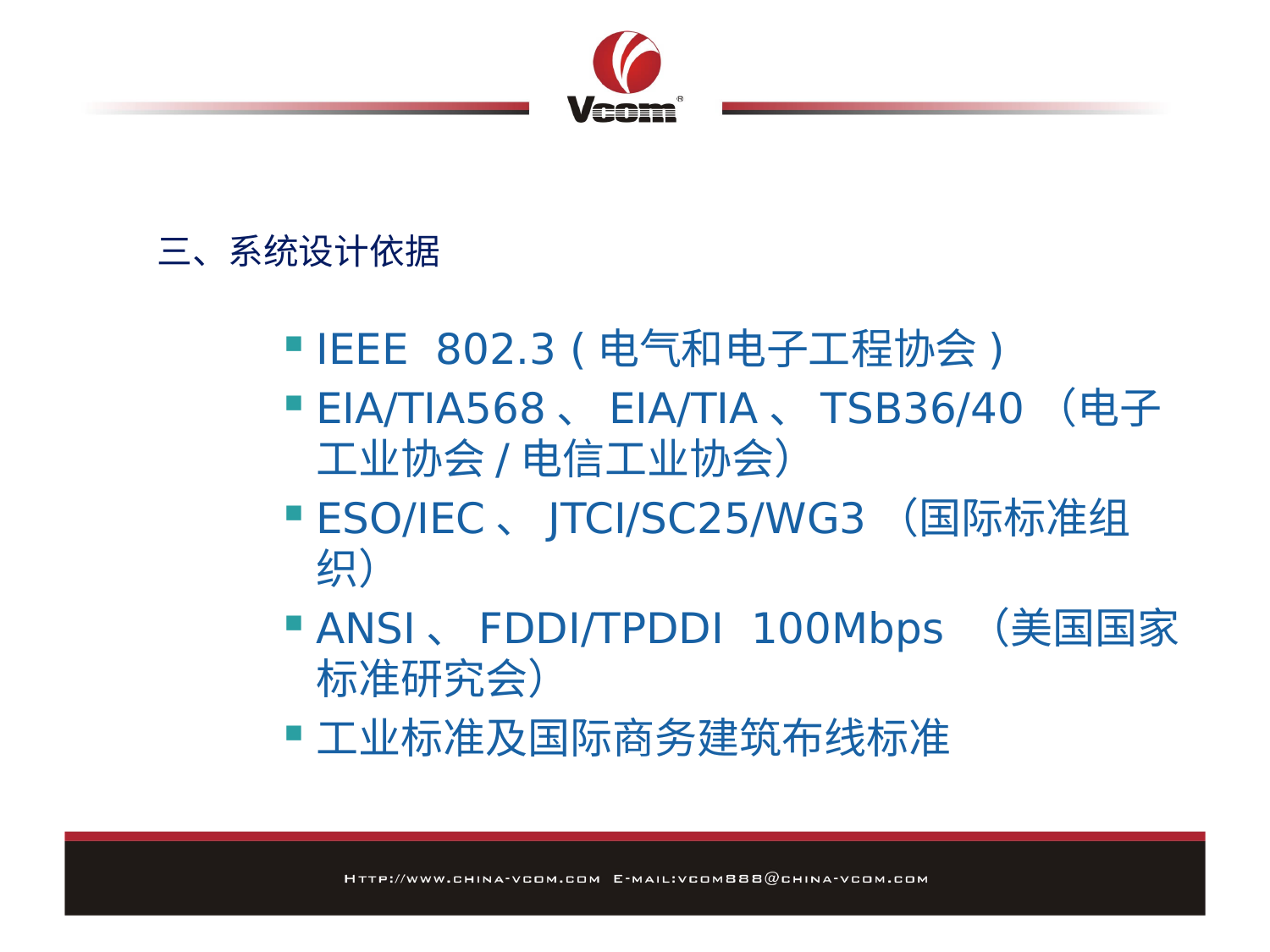

三、系统设计依据
IEEE  802.3 (电气和电子工程协会)
EIA/TIA568、EIA/TIA、TSB36/40（电子工业协会/电信工业协会）
ESO/IEC、JTCI/SC25/WG3（国际标准组织）
ANSI、FDDI/TPDDI  100Mbps （美国国家标准研究会）
工业标准及国际商务建筑布线标准